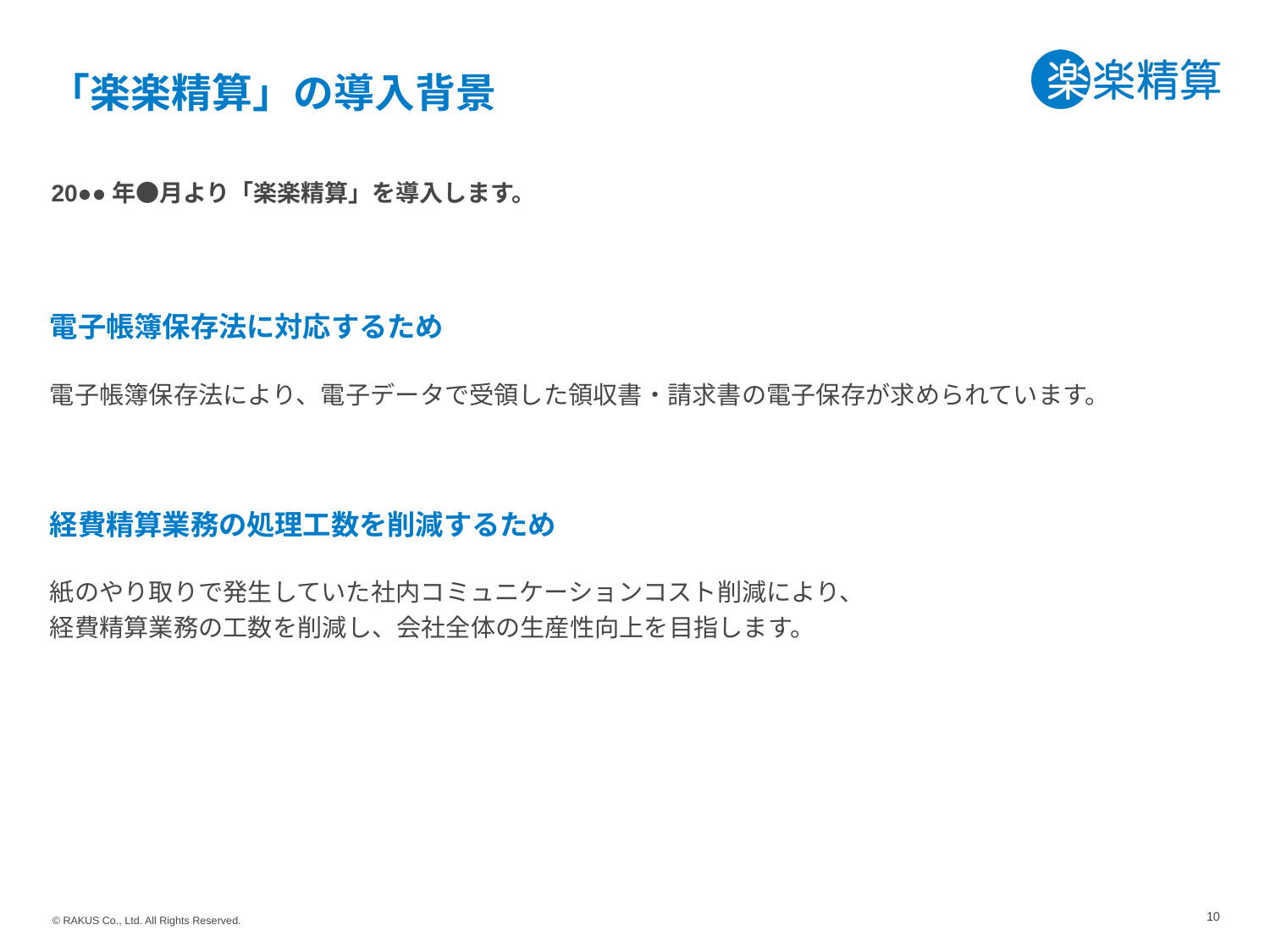

# 「楽楽精算」の導入背景
20●●年●月より「楽楽精算」を導入します。
電子帳簿保存法に対応するため

電子帳簿保存法により、電子データで受領した領収書・請求書の電子保存が求められています。

経費精算業務の処理工数を削減するため

紙のやり取りで発生していた社内コミュニケーションコスト削減により、
経費精算業務の工数を削減し、会社全体の生産性向上を目指します。

10